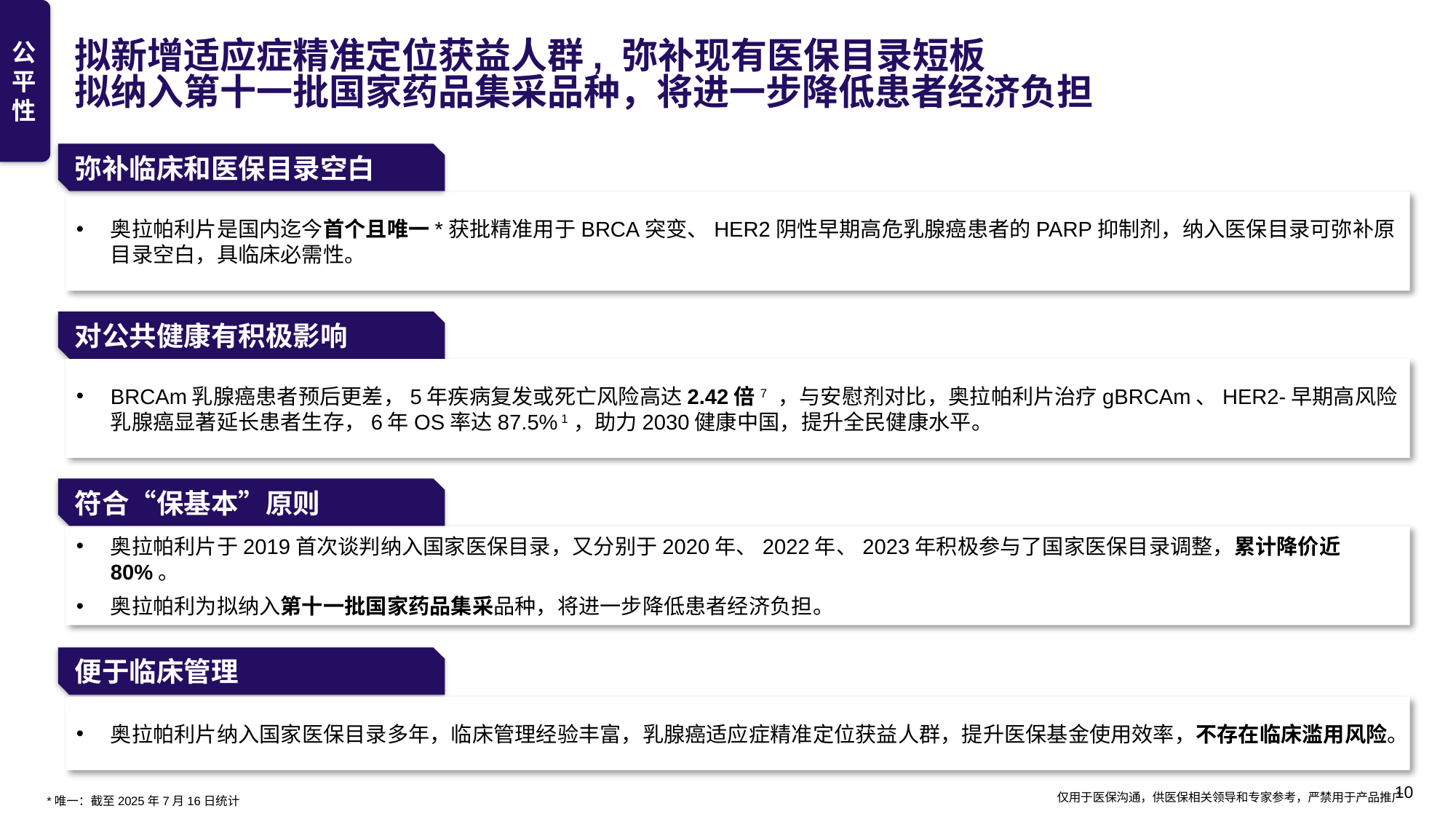

# 拟新增适应症精准定位获益人群, 弥补现有医保目录短板 拟纳入第十一批国家药品集采品种，将进一步降低患者经济负担
公平性
弥补临床和医保目录空白
奥拉帕利片是国内迄今首个且唯一*获批精准用于BRCA突变、HER2阴性早期高危乳腺癌患者的PARP抑制剂，纳入医保目录可弥补原目录空白，具临床必需性。
对公共健康有积极影响
BRCAm乳腺癌患者预后更差，5年疾病复发或死亡风险高达2.42倍7 ，与安慰剂对比，奥拉帕利片治疗gBRCAm、HER2-早期高风险乳腺癌显著延长患者生存，6年OS率达87.5% 1，助力2030健康中国，提升全民健康水平。
符合“保基本”原则
奥拉帕利片于2019首次谈判纳入国家医保目录，又分别于2020年、2022年、2023年积极参与了国家医保目录调整，累计降价近80%。
奥拉帕利为拟纳入第十一批国家药品集采品种，将进一步降低患者经济负担。
便于临床管理
奥拉帕利片纳入国家医保目录多年，临床管理经验丰富，乳腺癌适应症精准定位获益人群，提升医保基金使用效率，不存在临床滥用风险。
10
仅用于医保沟通，供医保相关领导和专家参考，严禁用于产品推广
*唯一：截至2025年7月16日统计